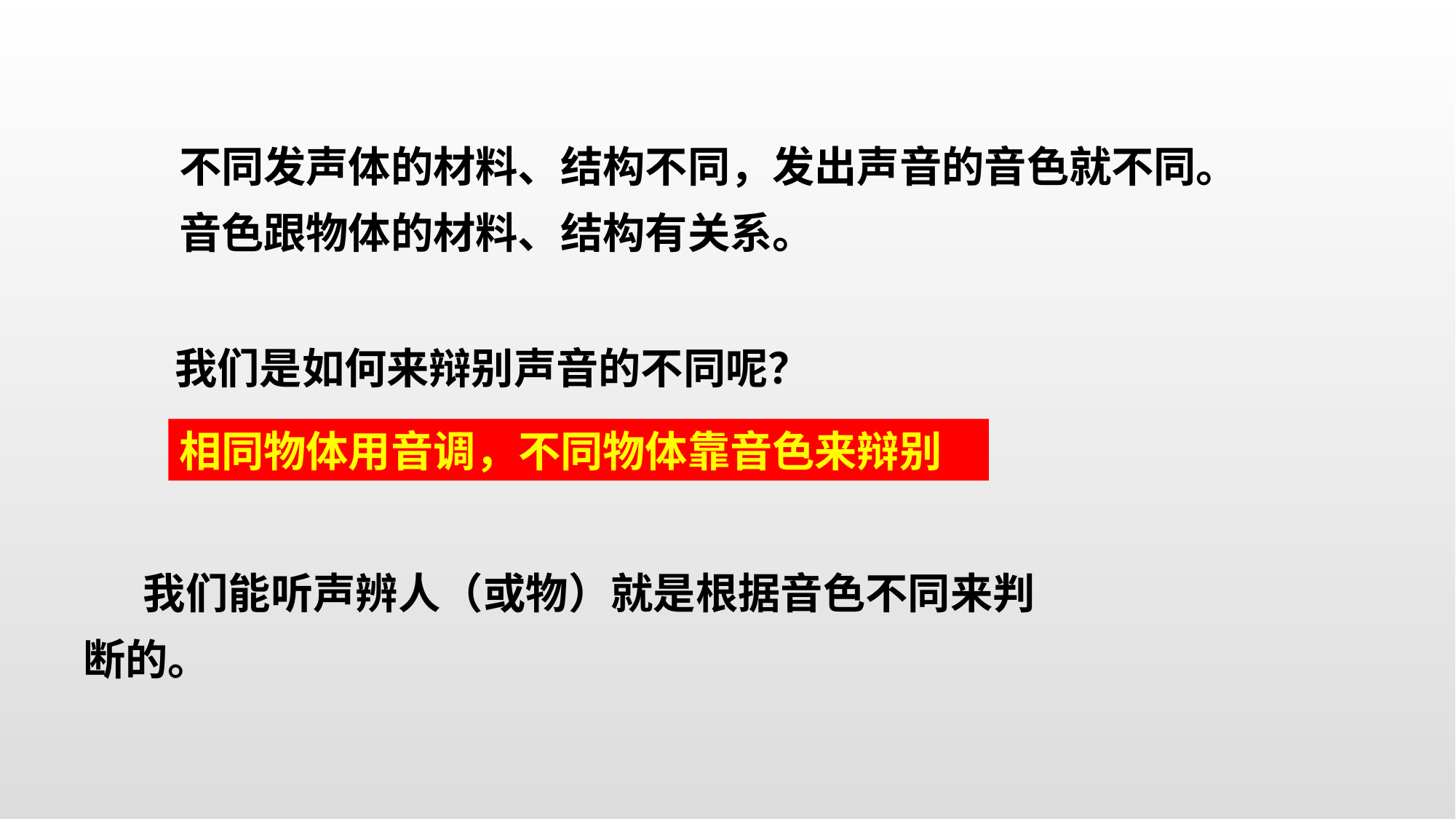

不同发声体的材料、结构不同，发出声音的音色就不同。
音色跟物体的材料、结构有关系。
我们是如何来辩别声音的不同呢？
相同物体用音调，不同物体靠音色来辩别
我们能听声辨人（或物）就是根据音色不同来判断的。